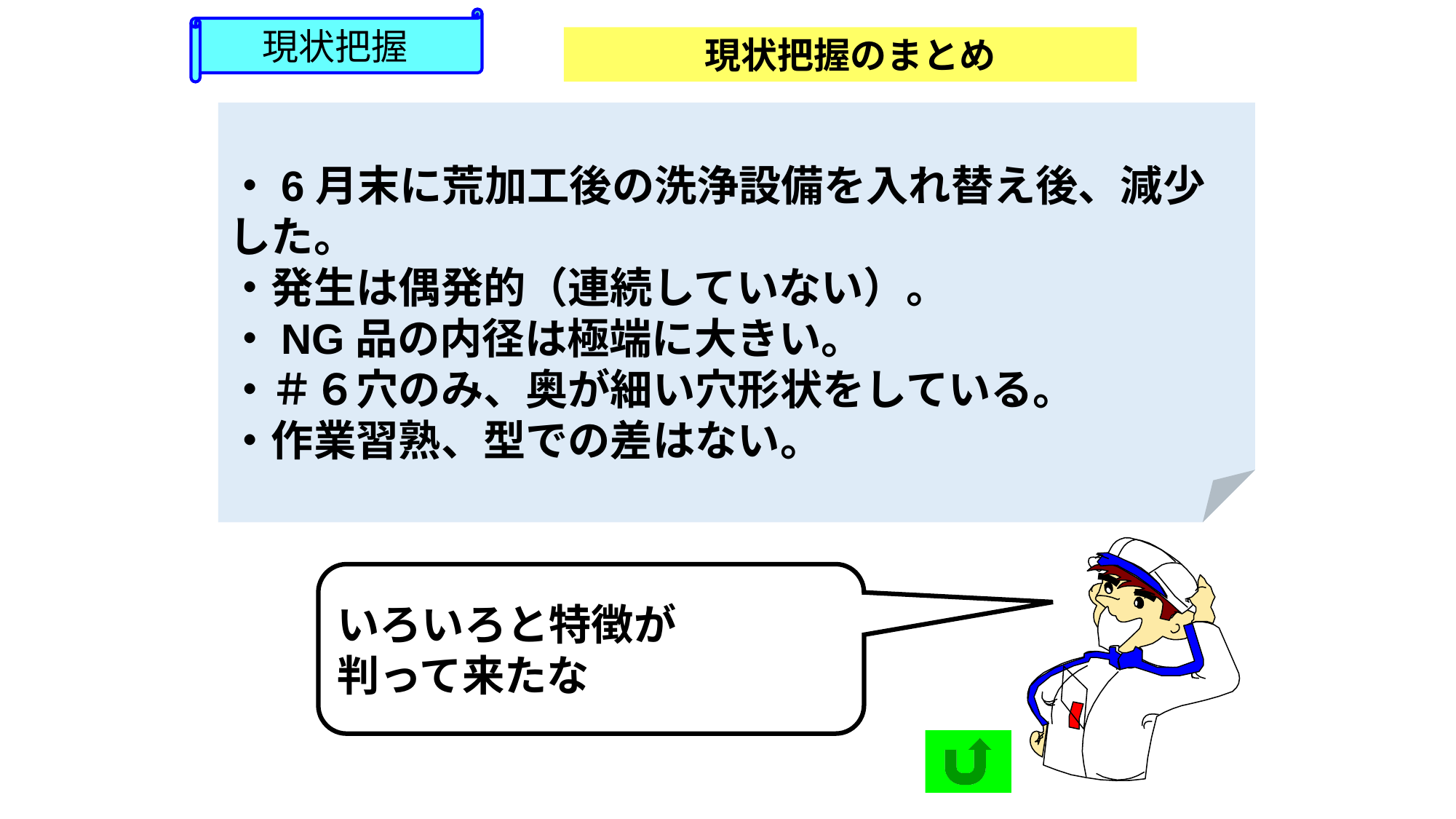

現状把握
現状把握のまとめ

・6月末に荒加工後の洗浄設備を入れ替え後、減少した。
・発生は偶発的（連続していない）。
・NG品の内径は極端に大きい。
・＃６穴のみ、奥が細い穴形状をしている。
・作業習熟、型での差はない。

いろいろと特徴が
判って来たな